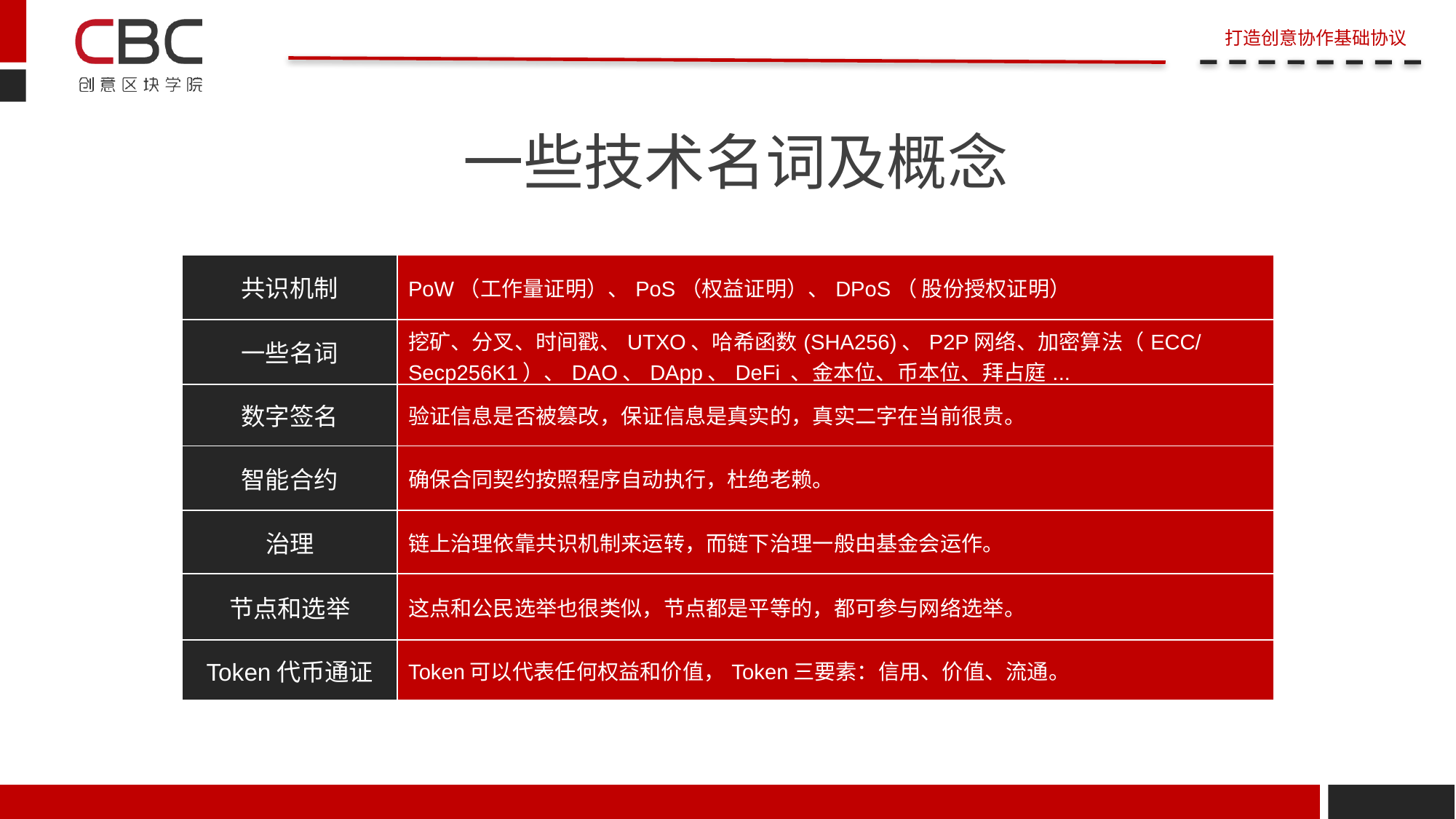

一些技术名词及概念
| 共识机制 | PoW（工作量证明）、PoS（权益证明）、DPoS（ 股份授权证明） |
| --- | --- |
| 一些名词 | 挖矿、分叉、时间戳、UTXO、哈希函数(SHA256)、P2P网络、加密算法（ECC/Secp256K1）、DAO、DApp、DeFi 、金本位、币本位、拜占庭... |
| 数字签名 | 验证信息是否被篡改，保证信息是真实的，真实二字在当前很贵。 |
| 智能合约 | 确保合同契约按照程序自动执行，杜绝老赖。 |
| 治理 | 链上治理依靠共识机制来运转，而链下治理一般由基金会运作。 |
| 节点和选举 | 这点和公民选举也很类似，节点都是平等的，都可参与网络选举。 |
| Token代币通证 | Token可以代表任何权益和价值，Token三要素：信用、价值、流通。 |
34